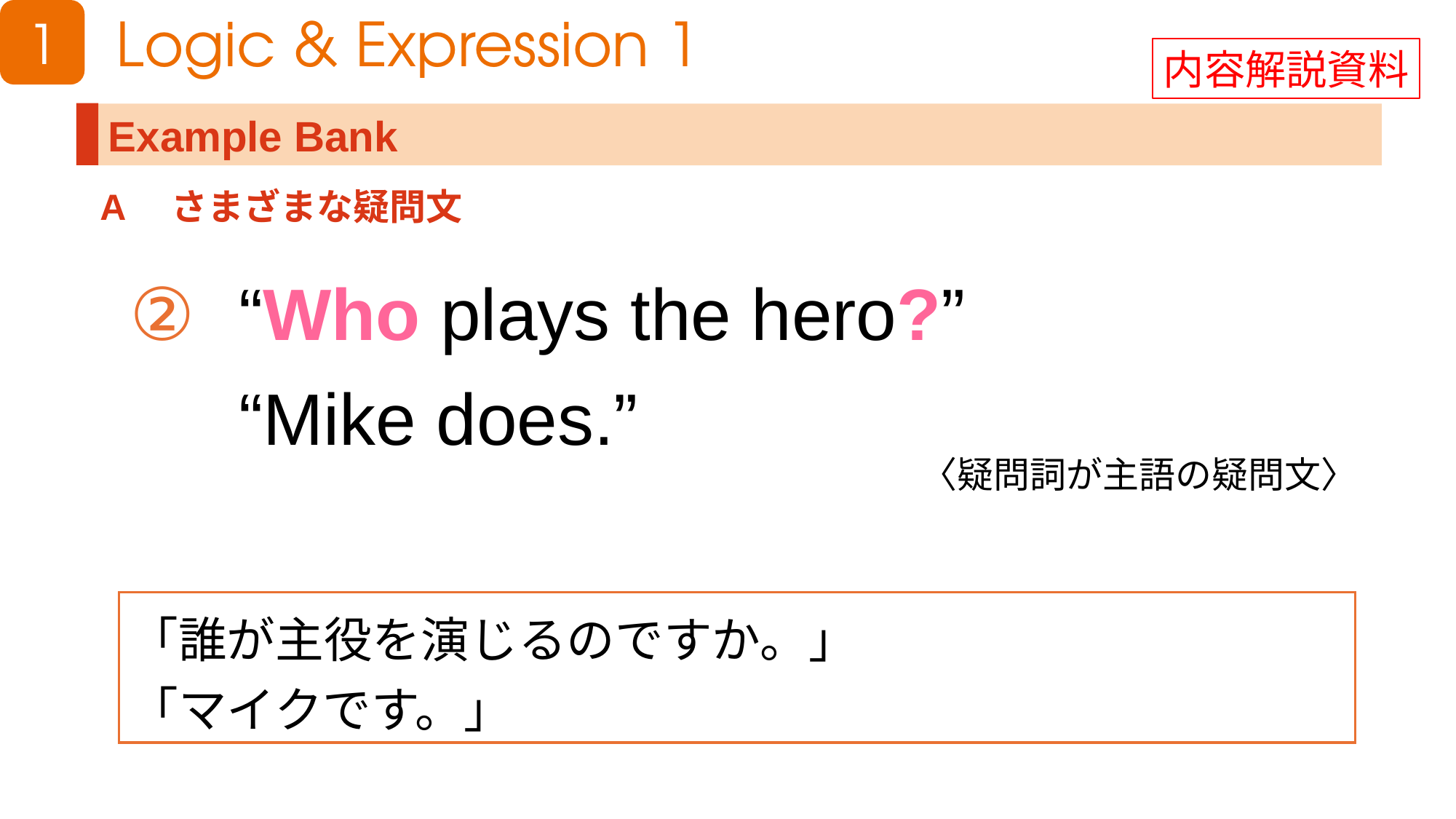

内容解説資料
A　さまざまな疑問文
“Who plays the hero?”
“Mike does.”
〈疑問詞が主語の疑問文〉
「誰が主役を演じるのですか。」
「マイクです。」